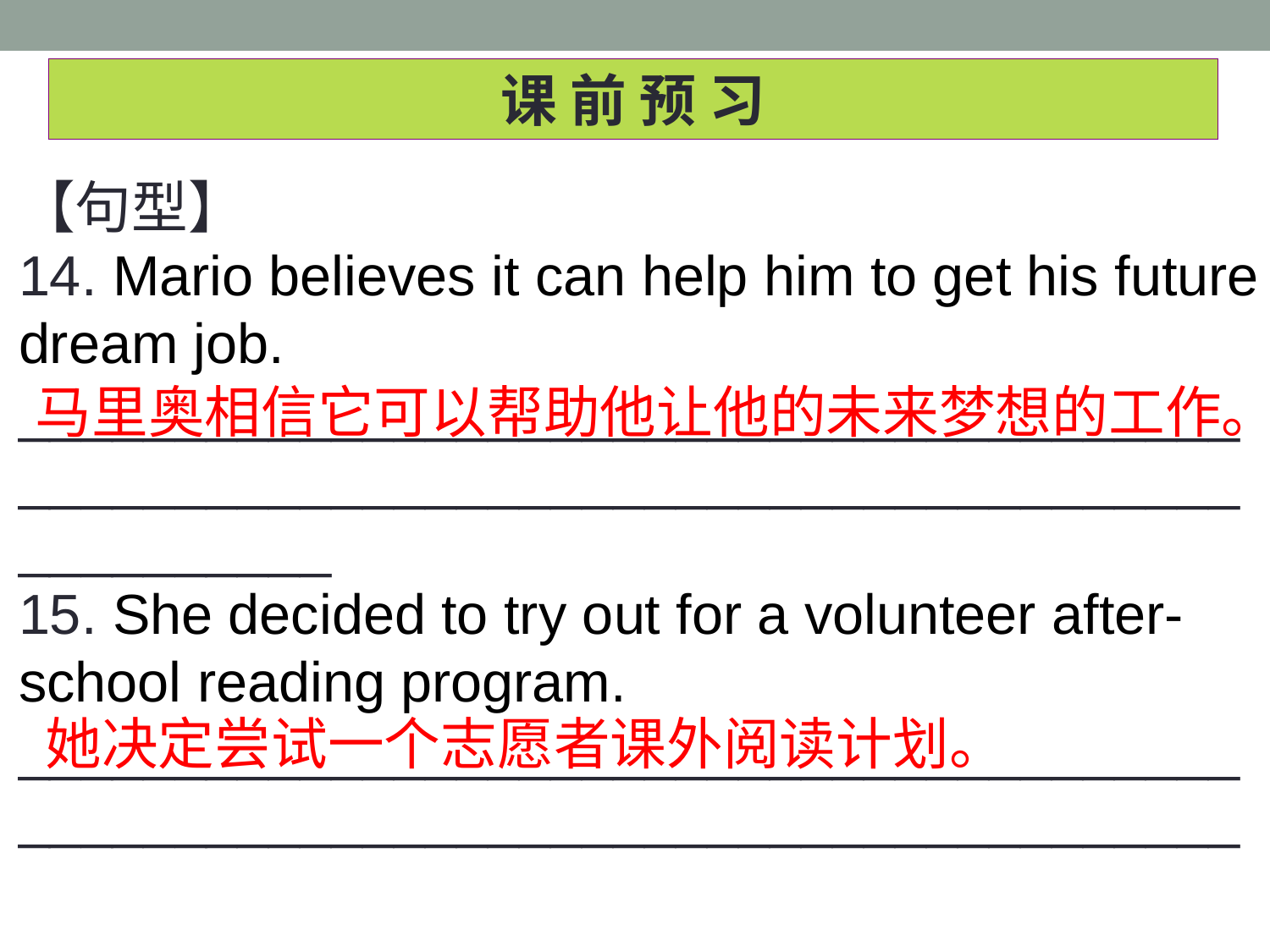

课 前 预 习
【句型】
14. Mario believes it can help him to get his future dream job.
________________________________________________________________________________________
15. She decided to try out for a volunteer after-school reading program.
______________________________________________________________________________
马里奥相信它可以帮助他让他的未来梦想的工作。
她决定尝试一个志愿者课外阅读计划。